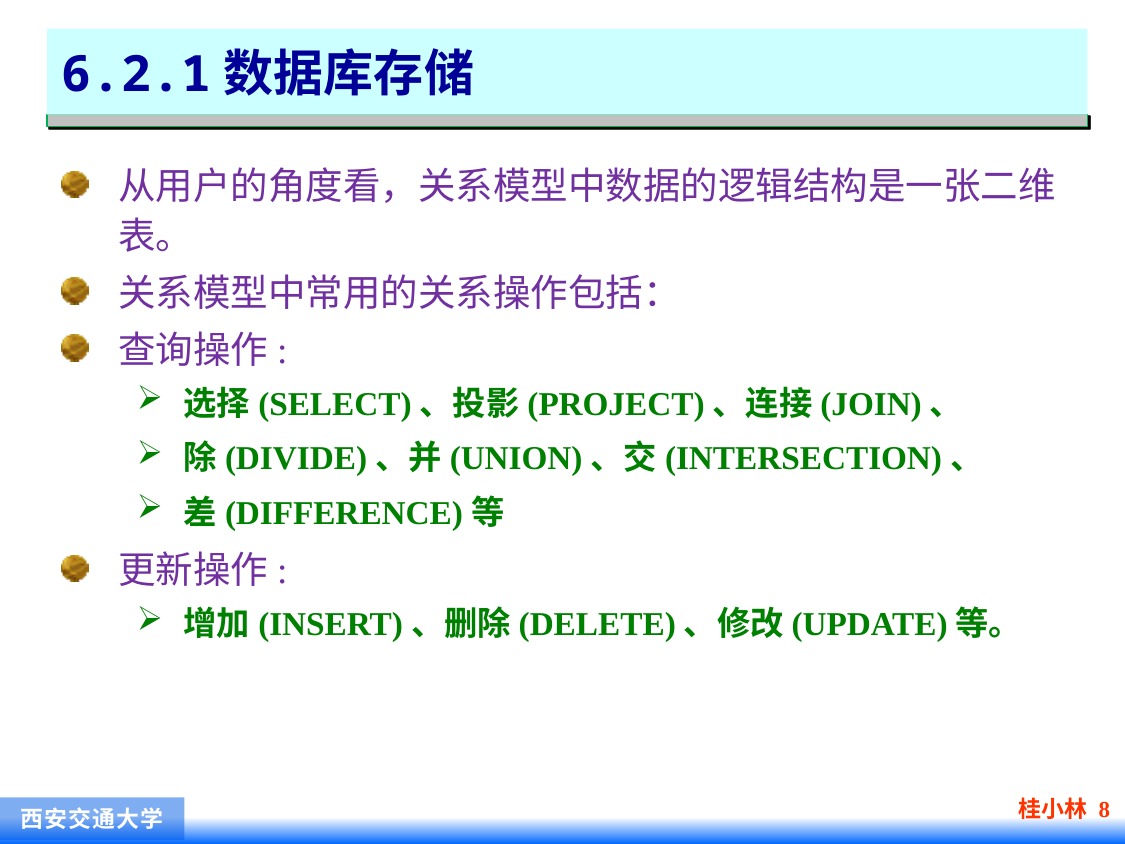

# 6.2.1数据库存储
从用户的角度看，关系模型中数据的逻辑结构是一张二维表。
关系模型中常用的关系操作包括：
查询操作:
选择(SELECT)、投影(PROJECT)、连接(JOIN)、
除(DIVIDE)、并(UNION)、交(INTERSECTION)、
差(DIFFERENCE)等
更新操作:
增加(INSERT)、删除(DELETE)、修改(UPDATE)等。

桂小林 8